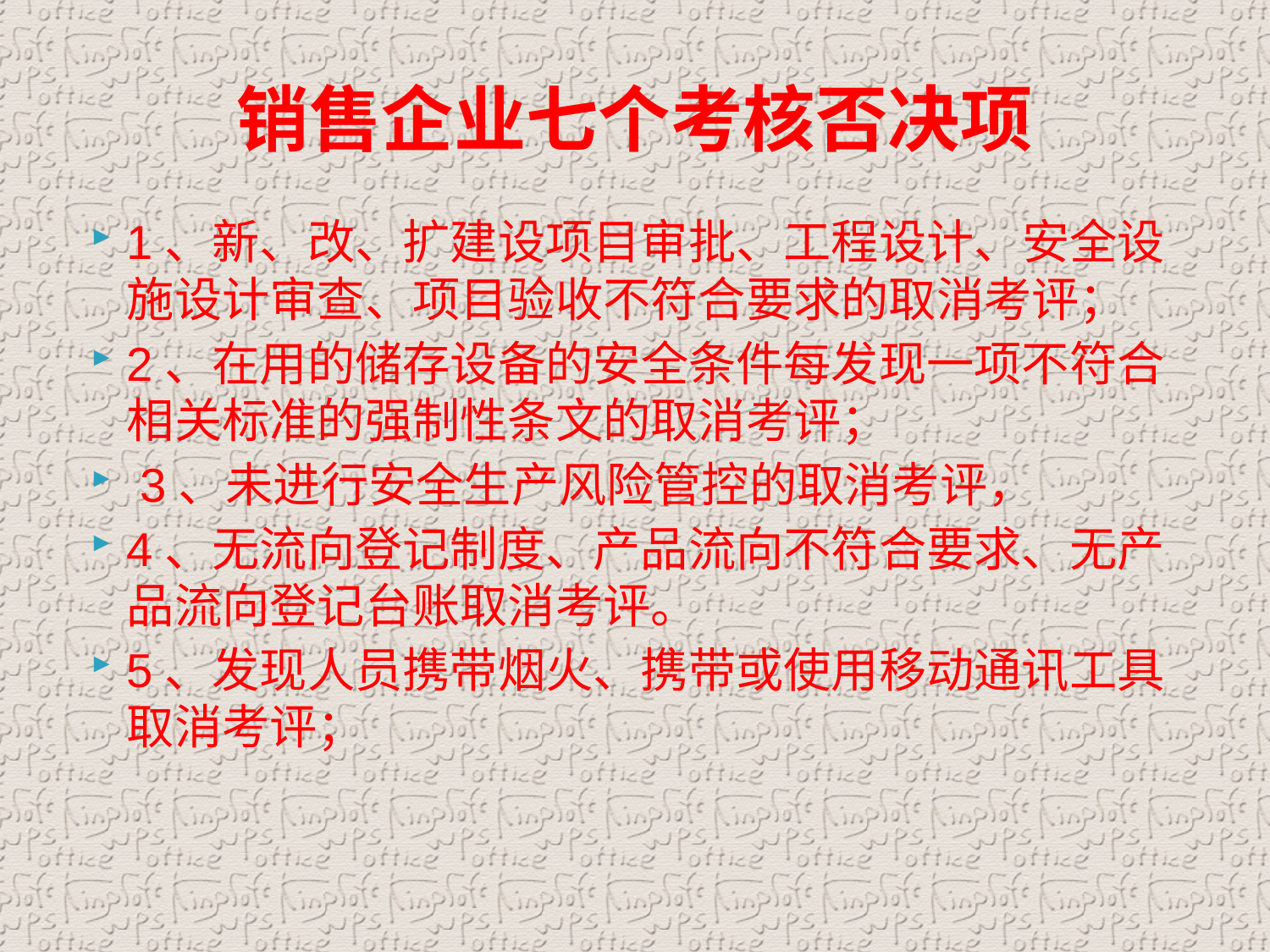

# 销售企业七个考核否决项
1、新、改、扩建设项目审批、工程设计、安全设施设计审查、项目验收不符合要求的取消考评；
2、在用的储存设备的安全条件每发现一项不符合相关标准的强制性条文的取消考评；
 3、未进行安全生产风险管控的取消考评，
4、无流向登记制度、产品流向不符合要求、无产品流向登记台账取消考评。
5、发现人员携带烟火、携带或使用移动通讯工具取消考评；